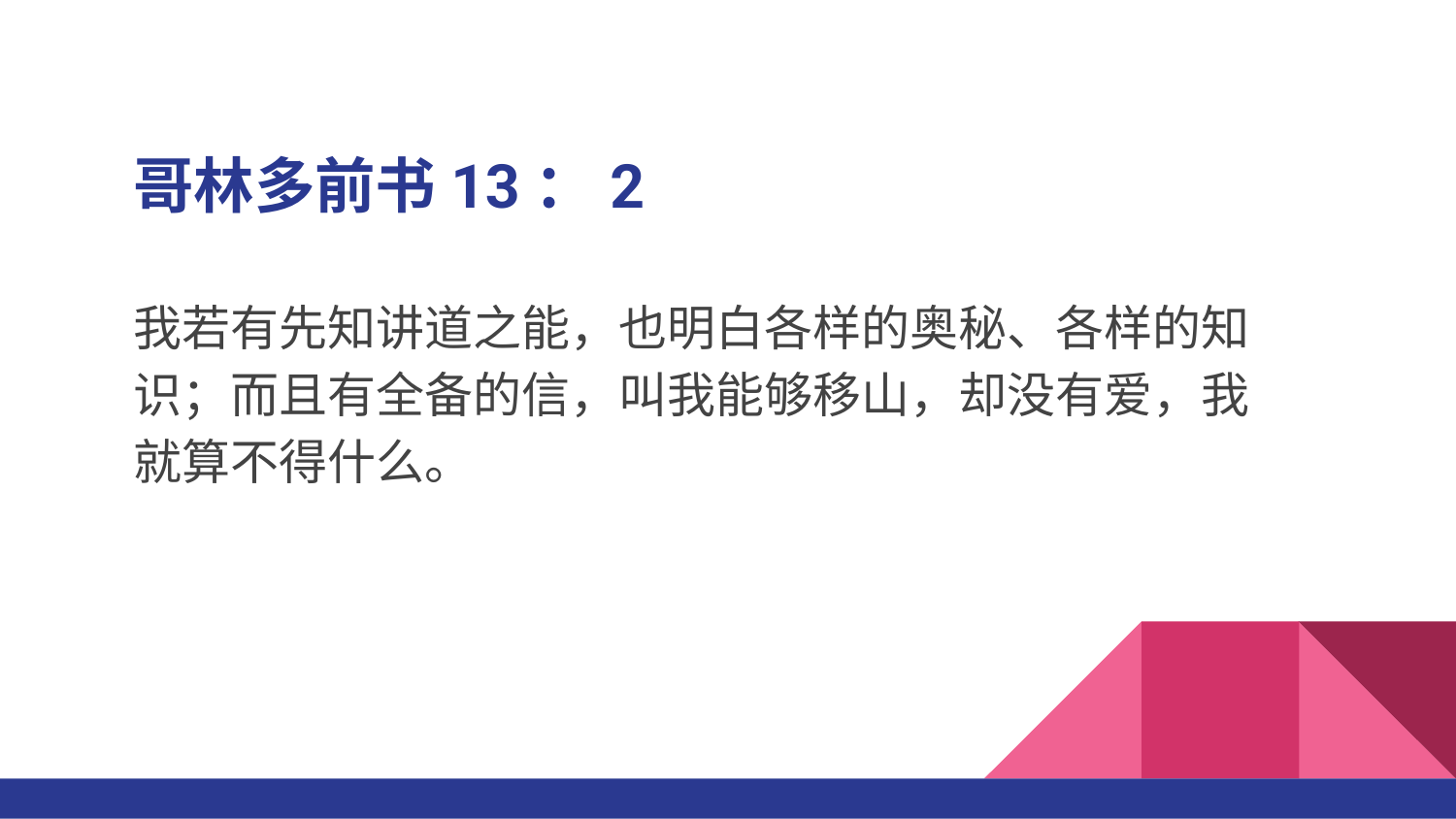

# 哥林多前书13：2
我若有先知讲道之能，也明白各样的奥秘、各样的知识；而且有全备的信，叫我能够移山，却没有爱，我就算不得什么。